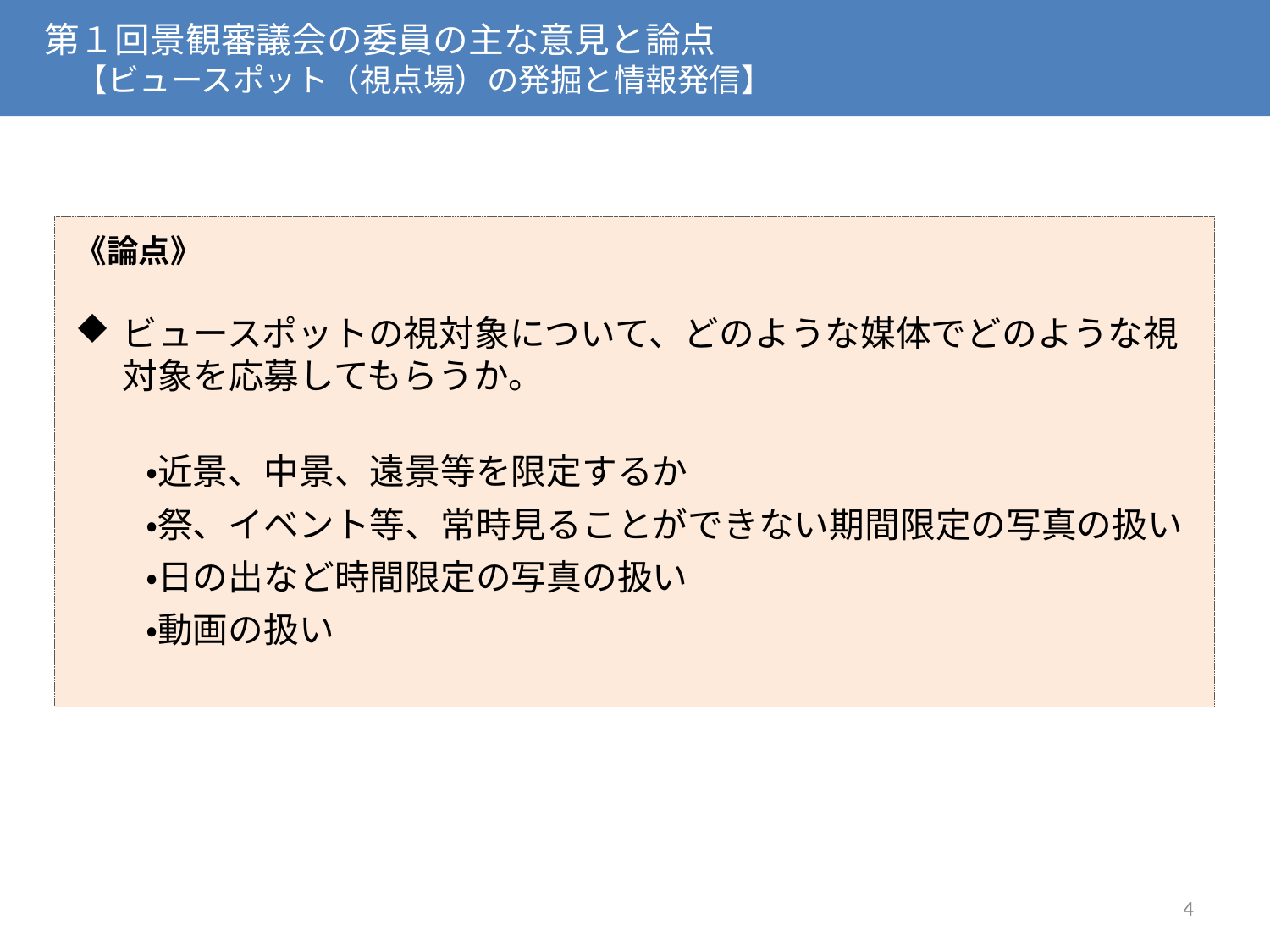

第１回景観審議会の委員の主な意見と論点
　　【ビュースポット（視点場）の発掘と情報発信】
《論点》

ビュースポットの視対象について、どのような媒体でどのような視対象を応募してもらうか。

　　・近景、中景、遠景等を限定するか
　　・祭、イベント等、常時見ることができない期間限定の写真の扱い
　　・日の出など時間限定の写真の扱い
　　・動画の扱い

4